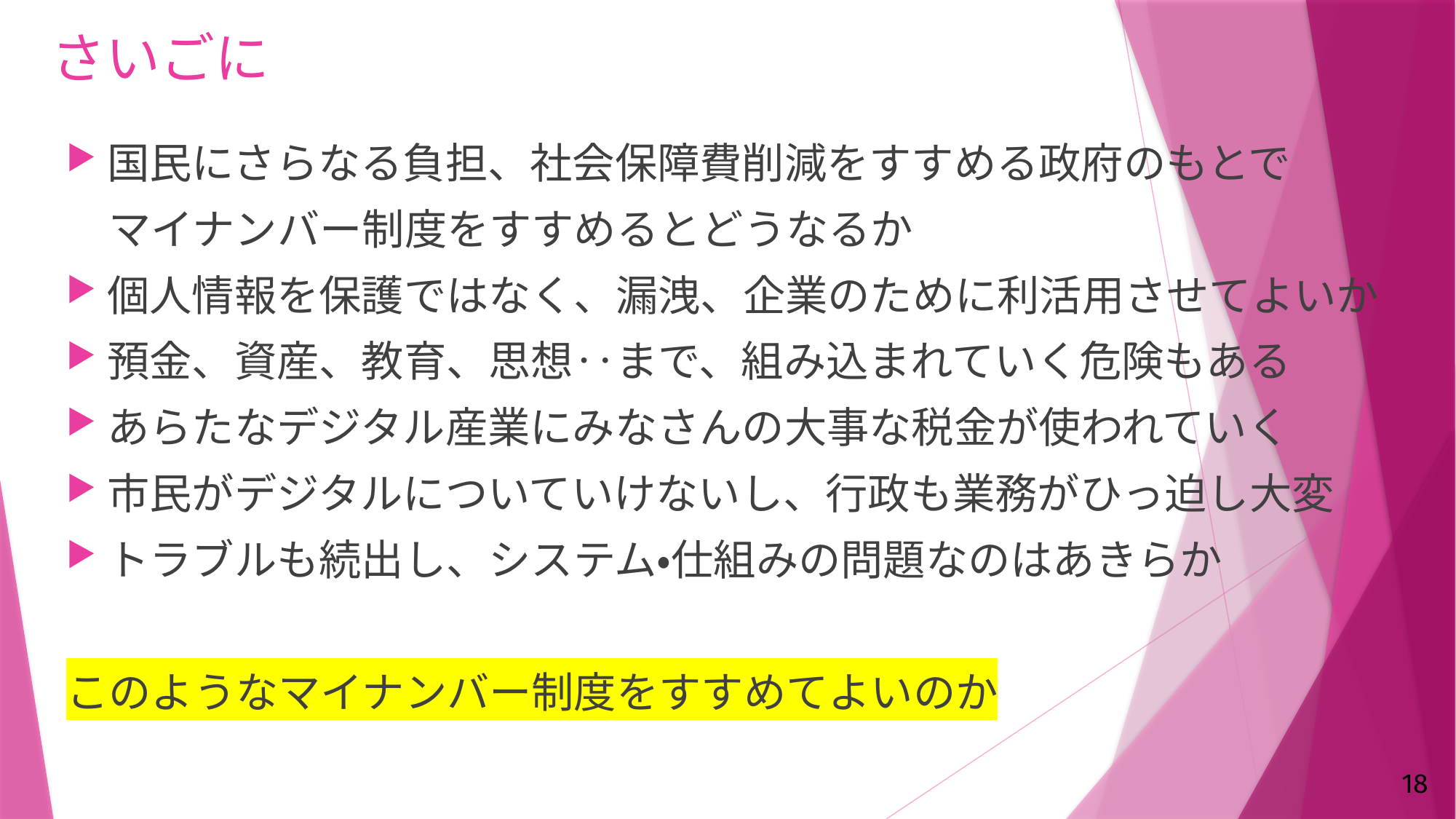

# さいごに
国民にさらなる負担、社会保障費削減をすすめる政府のもとで
　マイナンバー制度をすすめるとどうなるか
個人情報を保護ではなく、漏洩、企業のために利活用させてよいか
預金、資産、教育、思想‥まで、組み込まれていく危険もある
あらたなデジタル産業にみなさんの大事な税金が使われていく
市民がデジタルについていけないし、行政も業務がひっ迫し大変
トラブルも続出し、システム・仕組みの問題なのはあきらか

このようなマイナンバー制度をすすめてよいのか
18